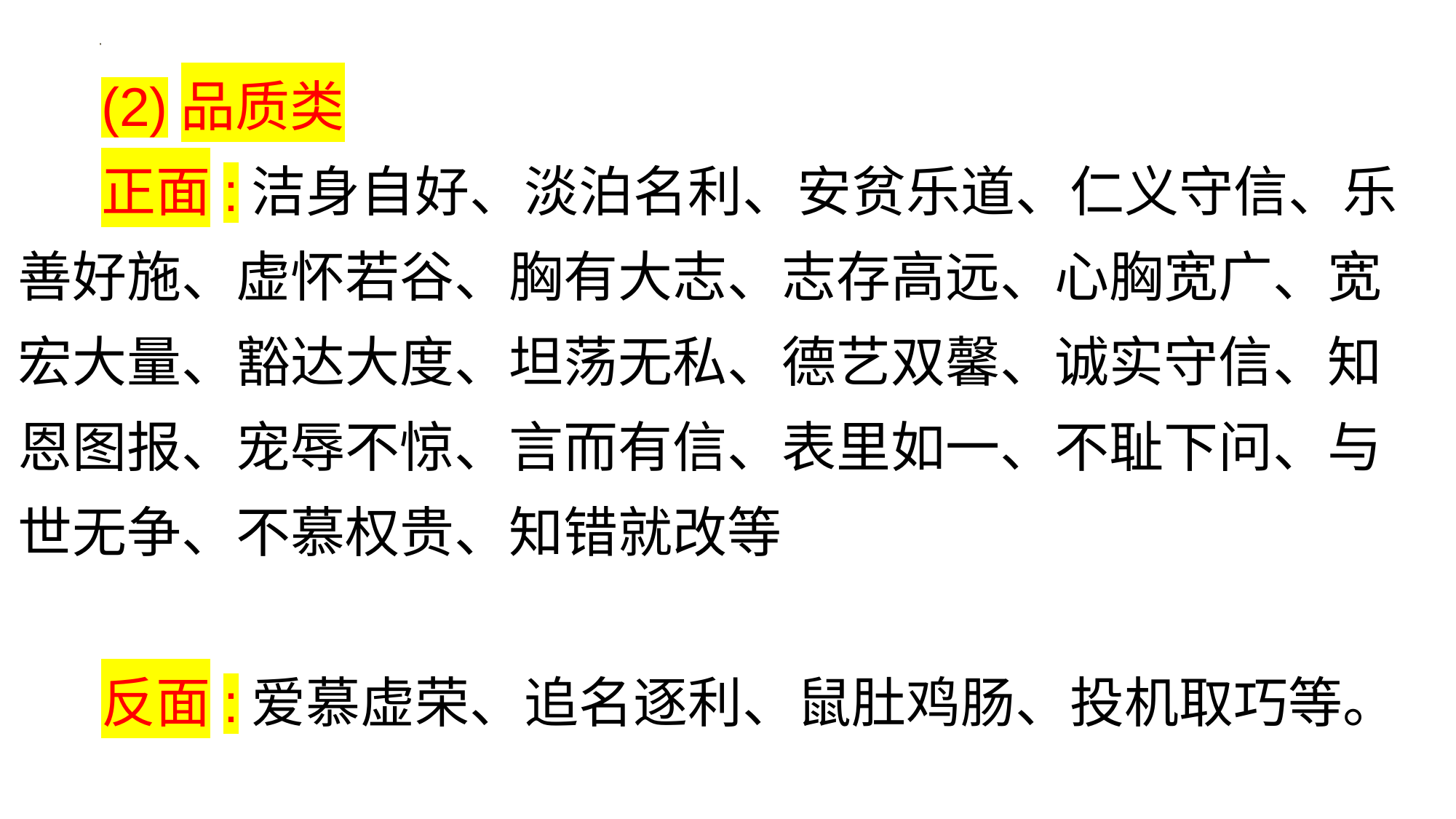

(2)品质类
正面:洁身自好、淡泊名利、安贫乐道、仁义守信、乐善好施、虚怀若谷、胸有大志、志存高远、心胸宽广、宽宏大量、豁达大度、坦荡无私、德艺双馨、诚实守信、知恩图报、宠辱不惊、言而有信、表里如一、不耻下问、与世无争、不慕权贵、知错就改等

反面:爱慕虚荣、追名逐利、鼠肚鸡肠、投机取巧等。